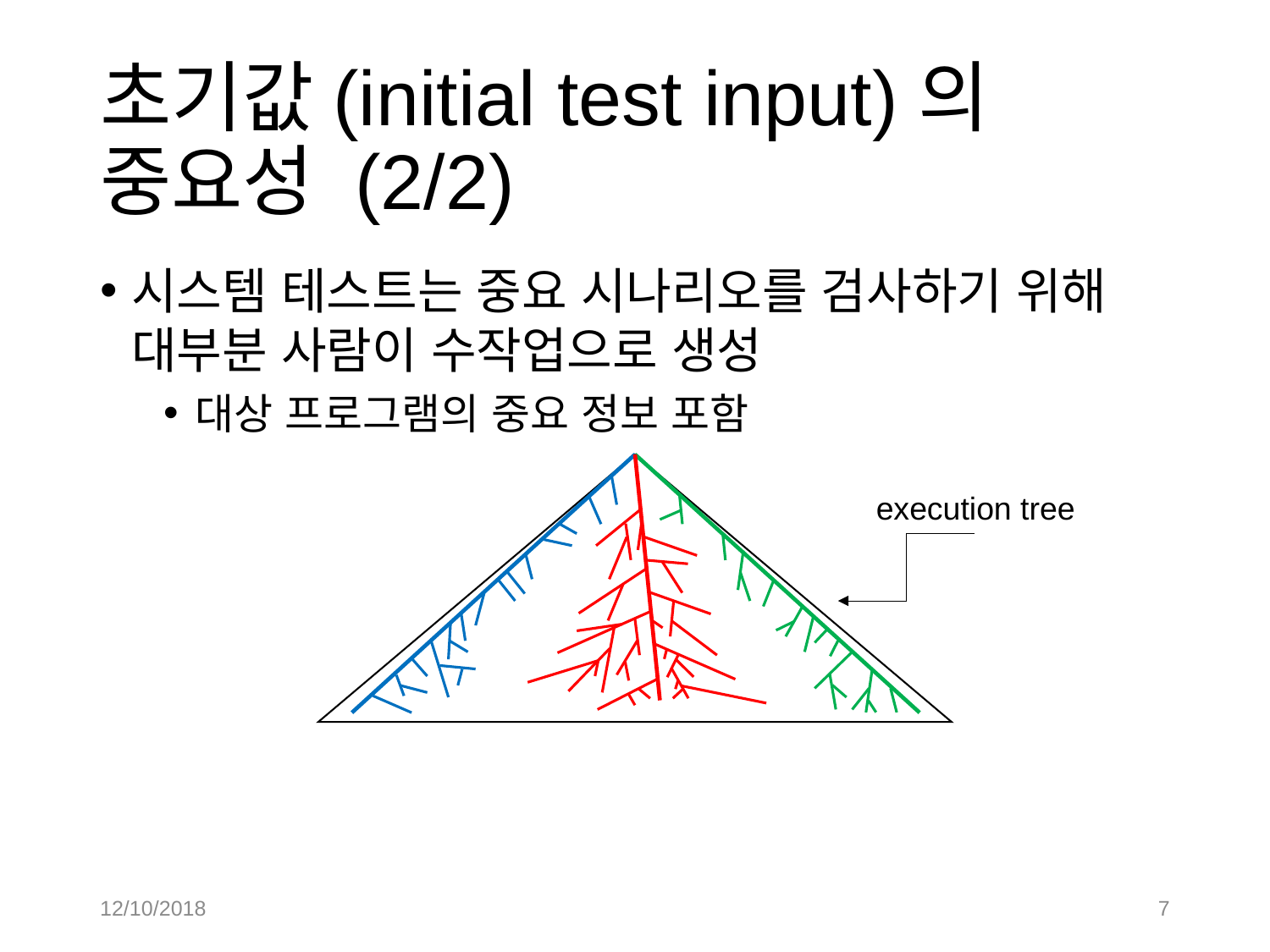

# 초기값(initial test input)의 중요성 (2/2)
시스템 테스트는 중요 시나리오를 검사하기 위해 대부분 사람이 수작업으로 생성
대상 프로그램의 중요 정보 포함

execution tree
12/10/2018
7